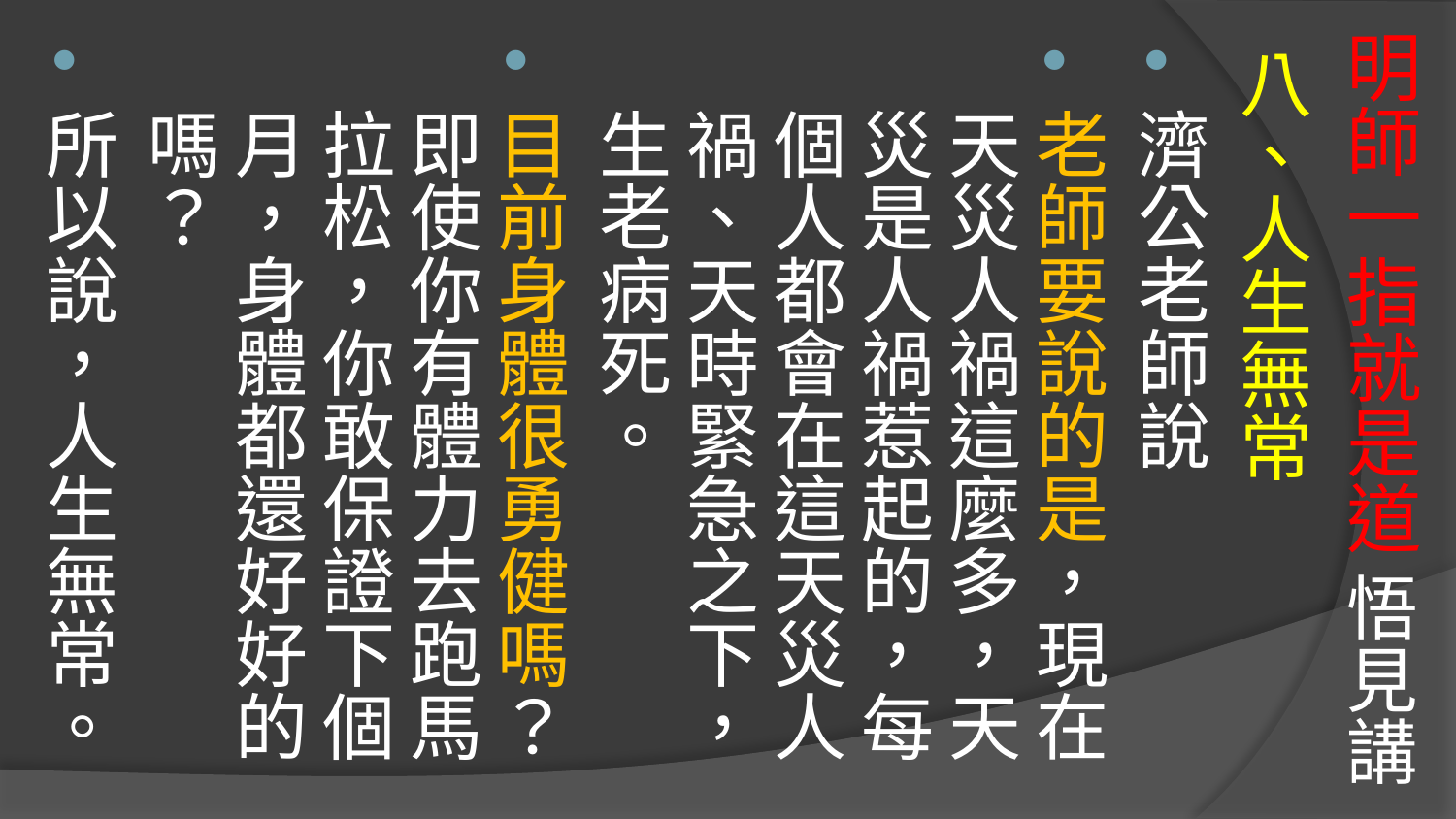

# 明師一指就是道 悟見講
八、人生無常
濟公老師說
老師要說的是，現在天災人禍這麼多，天災是人禍惹起的，每個人都會在這天災人禍、天時緊急之下，生老病死。
目前身體很勇健嗎？即使你有體力去跑馬拉松，你敢保證下個月，身體都還好好的嗎？
所以說，人生無常。